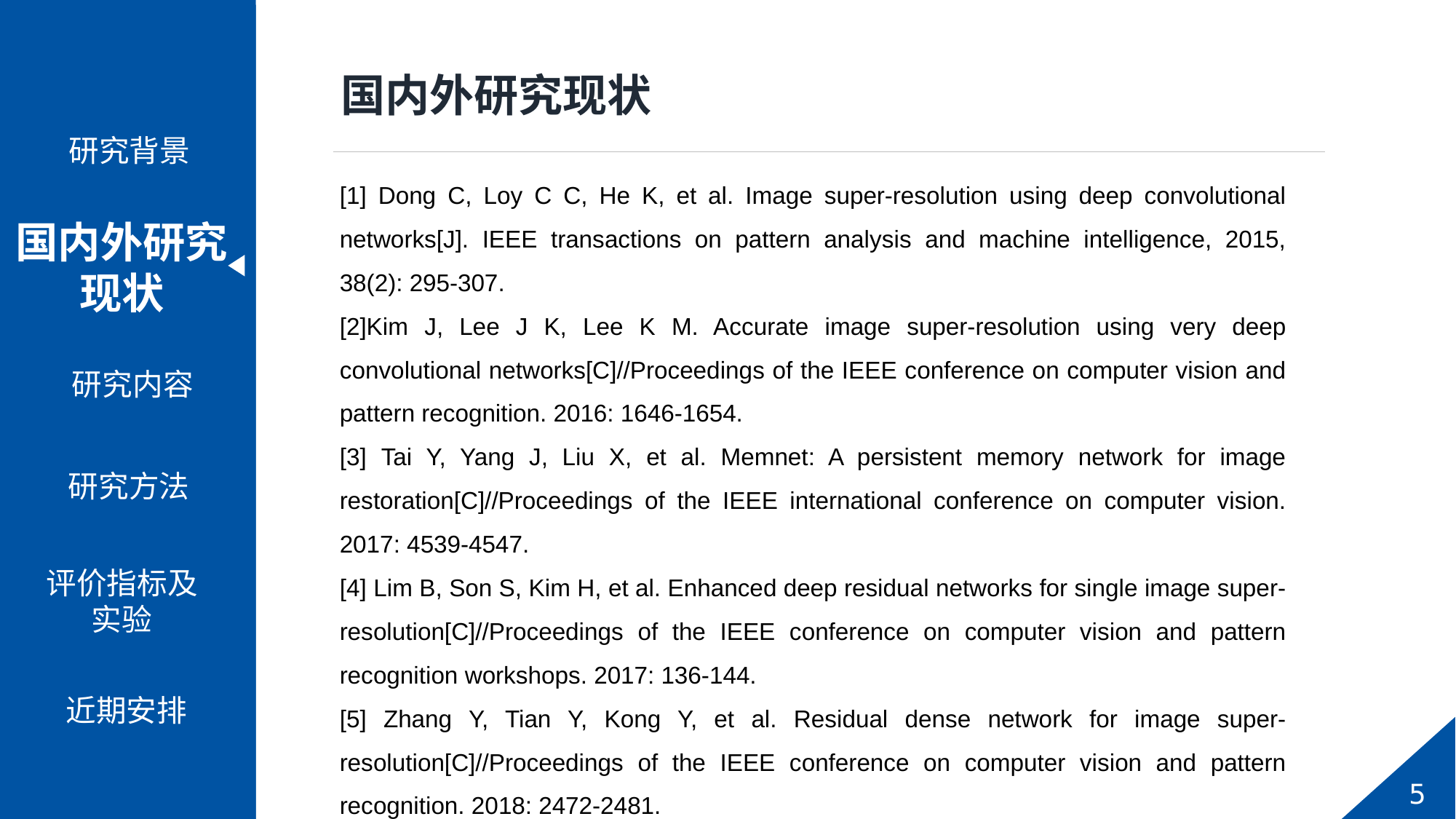

研究背景

PPT模板下载：www.1ppt.com/moban/     行业PPT模板：www.1ppt.com/hangye/
节日PPT模板：www.1ppt.com/jieri/           PPT素材下载：www.1ppt.com/sucai/
PPT背景图片：www.1ppt.com/beijing/      PPT图表下载：www.1ppt.com/tubiao/
优秀PPT下载：www.1ppt.com/xiazai/        PPT教程： www.1ppt.com/powerpoint/
Word教程： www.1ppt.com/word/              Excel教程：www.1ppt.com/excel/
资料下载：www.1ppt.com/ziliao/                PPT课件下载：www.1ppt.com/kejian/
范文下载：www.1ppt.com/fanwen/             试卷下载：www.1ppt.com/shiti/
教案下载：www.1ppt.com/jiaoan/        PPT论坛：www.1ppt.cn

国内外研究现状

研究思路
研究内容

创新点

研究背景

PPT模板下载：www.1ppt.com/moban/     行业PPT模板：www.1ppt.com/hangye/
节日PPT模板：www.1ppt.com/jieri/           PPT素材下载：www.1ppt.com/sucai/
PPT背景图片：www.1ppt.com/beijing/      PPT图表下载：www.1ppt.com/tubiao/
优秀PPT下载：www.1ppt.com/xiazai/        PPT教程： www.1ppt.com/powerpoint/
Word教程： www.1ppt.com/word/              Excel教程：www.1ppt.com/excel/
资料下载：www.1ppt.com/ziliao/                PPT课件下载：www.1ppt.com/kejian/
范文下载：www.1ppt.com/fanwen/             试卷下载：www.1ppt.com/shiti/
教案下载：www.1ppt.com/jiaoan/        PPT论坛：www.1ppt.cn

国内外研究现状

研究内容

研究方法
国内外研究现状
[1] Dong C, Loy C C, He K, et al. Image super-resolution using deep convolutional networks[J]. IEEE transactions on pattern analysis and machine intelligence, 2015, 38(2): 295-307.
[2]Kim J, Lee J K, Lee K M. Accurate image super-resolution using very deep convolutional networks[C]//Proceedings of the IEEE conference on computer vision and pattern recognition. 2016: 1646-1654.
[3] Tai Y, Yang J, Liu X, et al. Memnet: A persistent memory network for image restoration[C]//Proceedings of the IEEE international conference on computer vision. 2017: 4539-4547.
[4] Lim B, Son S, Kim H, et al. Enhanced deep residual networks for single image super-resolution[C]//Proceedings of the IEEE conference on computer vision and pattern recognition workshops. 2017: 136-144.
[5] Zhang Y, Tian Y, Kong Y, et al. Residual dense network for image super-resolution[C]//Proceedings of the IEEE conference on computer vision and pattern recognition. 2018: 2472-2481.

评价指标及实验
近期安排
5